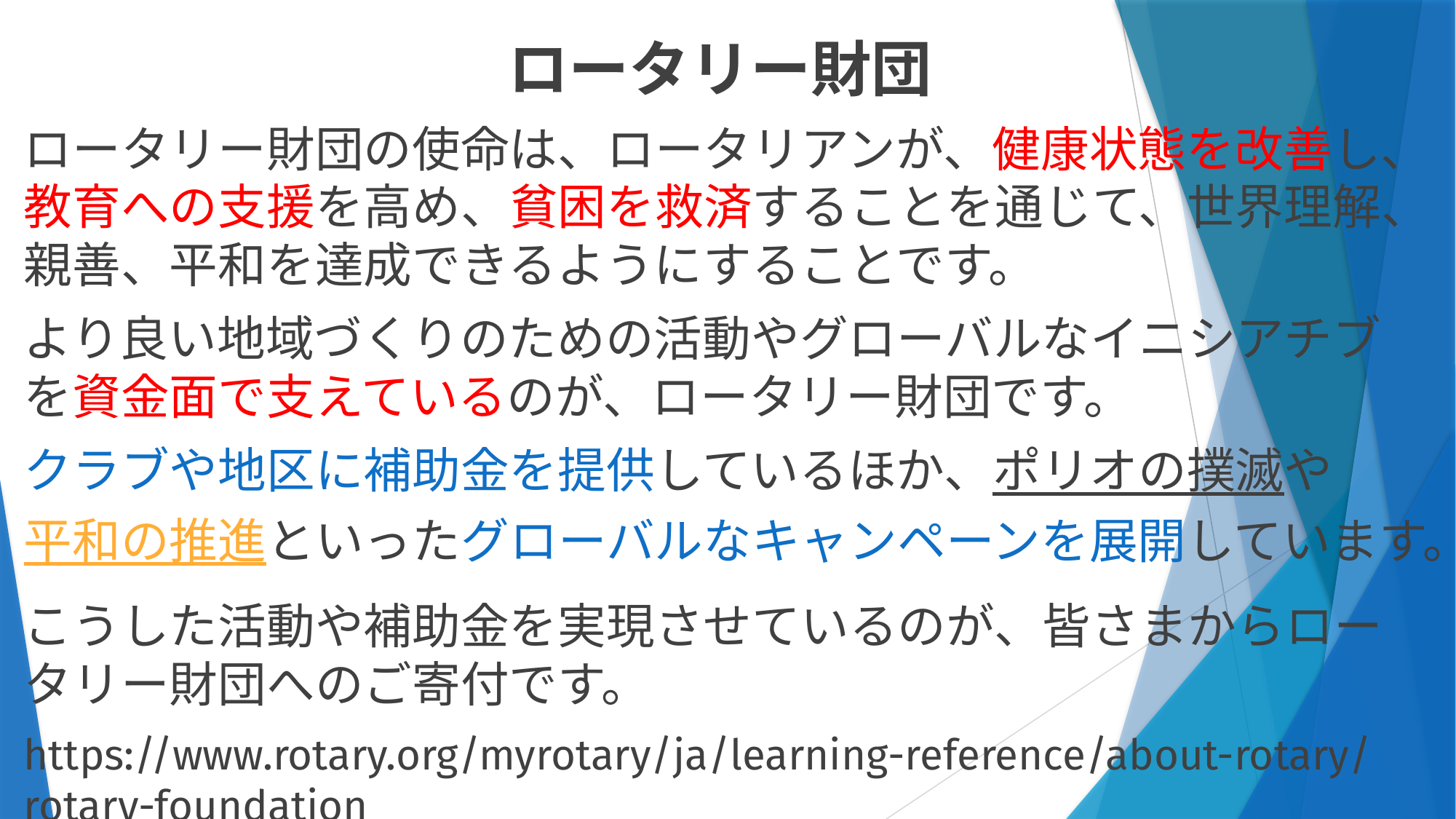

ロータリー財団
ロータリー財団の使命は、ロータリアンが、健康状態を改善し、教育への支援を高め、貧困を救済することを通じて、世界理解、親善、平和を達成できるようにすることです。
より良い地域づくりのための活動やグローバルなイニシアチブを資金面で支えているのが、ロータリー財団です。
クラブや地区に補助金を提供しているほか、ポリオの撲滅や平和の推進といったグローバルなキャンペーンを展開しています。
こうした活動や補助金を実現させているのが、皆さまからロータリー財団へのご寄付です。
https://www.rotary.org/myrotary/ja/learning-reference/about-rotary/rotary-foundation